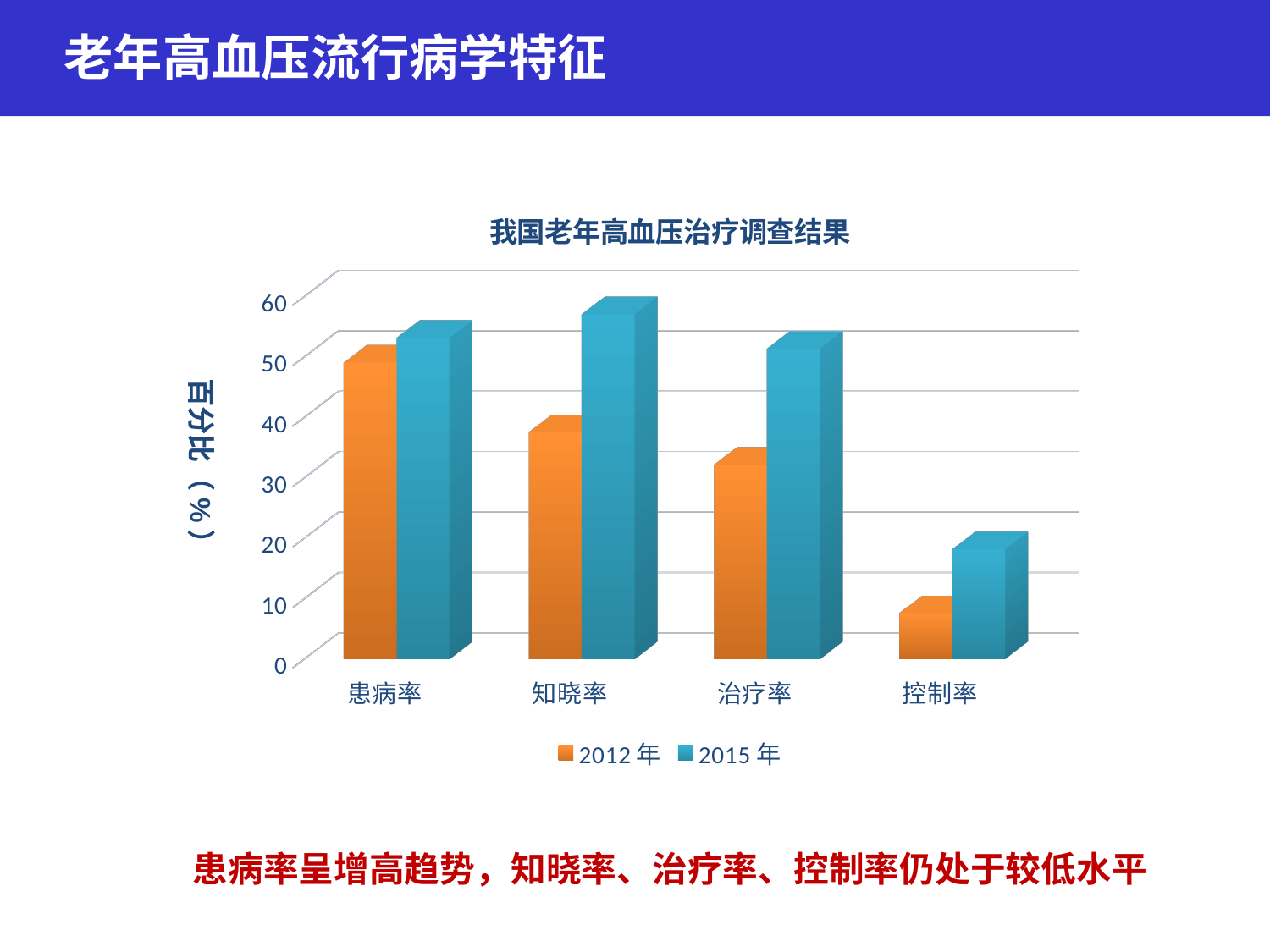

老年高血压流行病学特征

[unsupported chart]

百分比（%）
患病率呈增高趋势，知晓率、治疗率、控制率仍处于较低水平